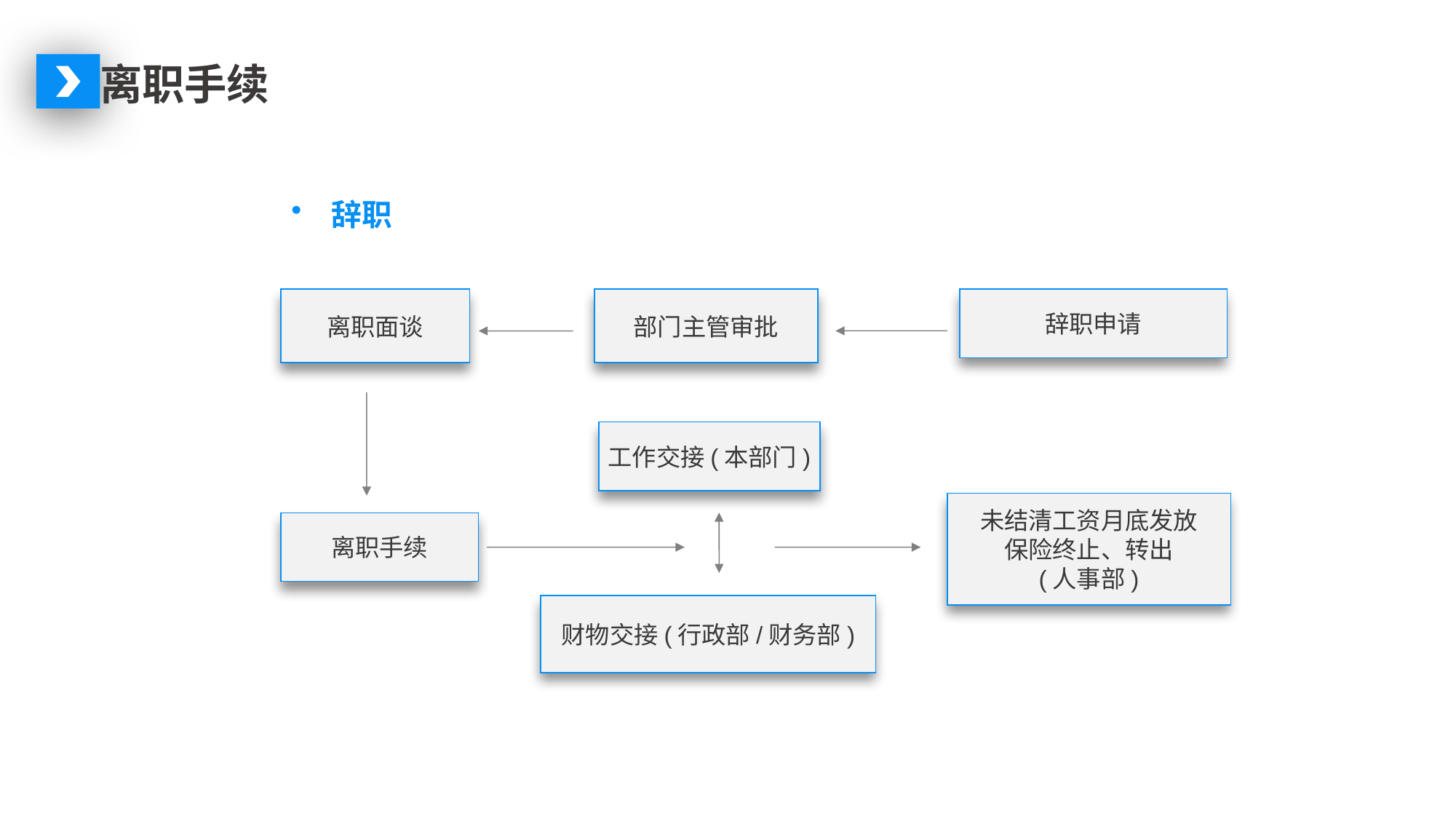

离职手续
 辞职
离职面谈
部门主管审批
辞职申请

工作交接(本部门)
未结清工资月底发放
保险终止、转出
(人事部)

离职手续

财物交接(行政部/财务部)